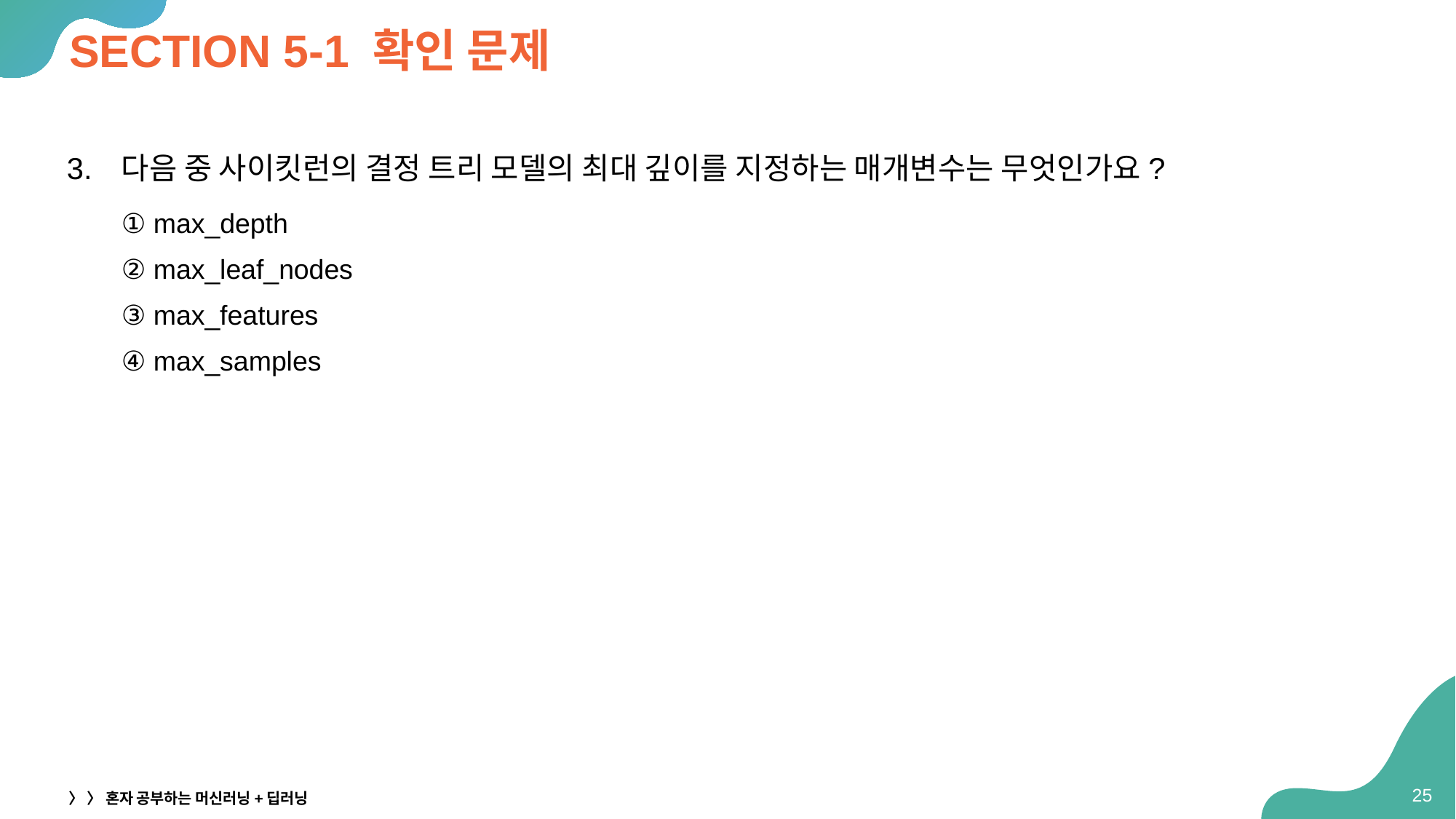

# SECTION 5-1 확인 문제
다음 중 사이킷런의 결정 트리 모델의 최대 깊이를 지정하는 매개변수는 무엇인가요?
① max_depth
② max_leaf_nodes
③ max_features
④ max_samples

25
〉 〉 혼자 공부하는 머신러닝+딥러닝